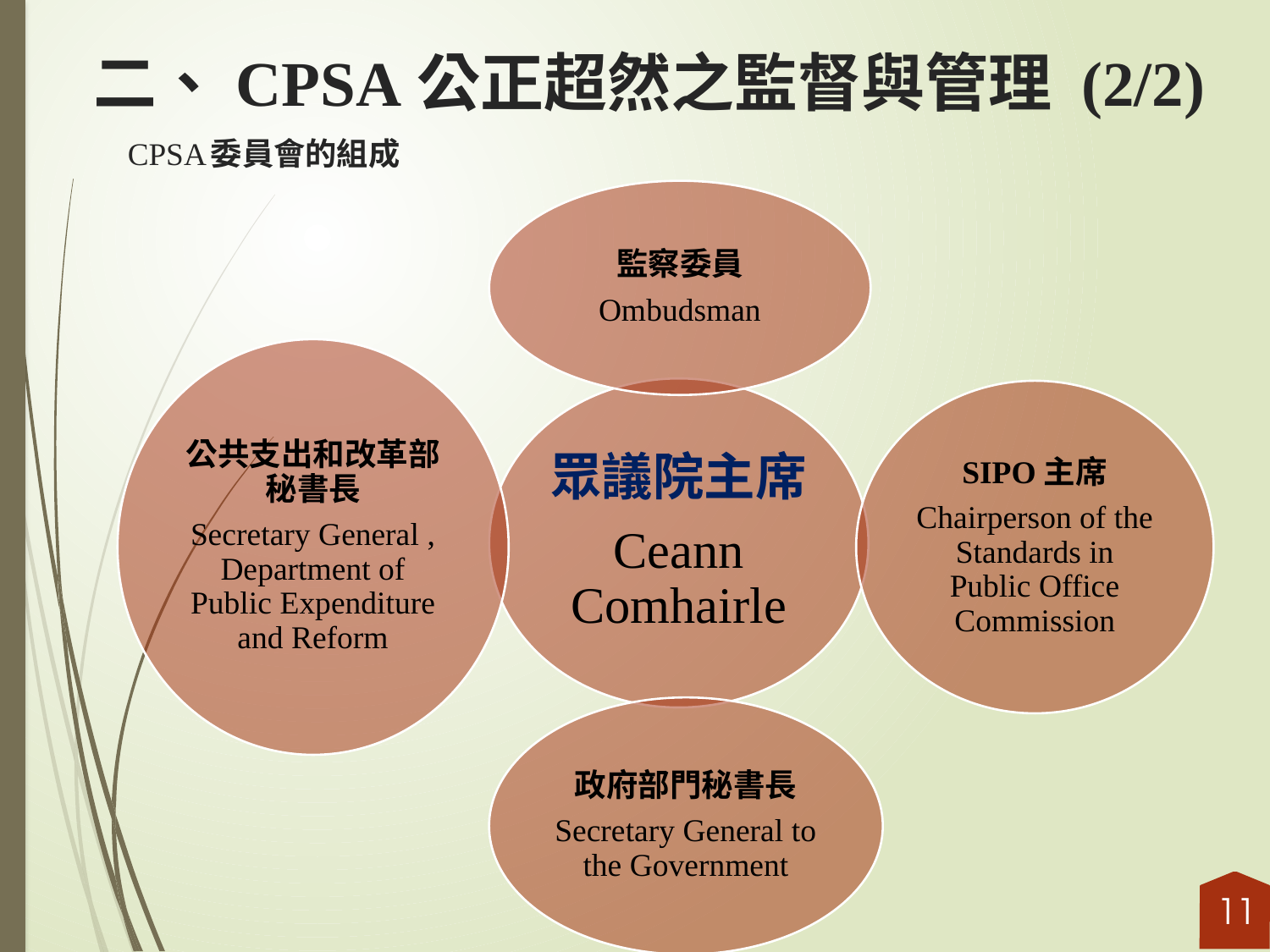

二、CPSA公正超然之監督與管理 (2/2)
# CPSA委員會的組成
眾議院主席
Ceann Comhairle
監察委員
Ombudsman
SIPO主席
Chairperson of the Standards in Public Office Commission
政府部門秘書長
Secretary General to the Government
公共支出和改革部秘書長
Secretary General , Department of Public Expenditure and Reform
11